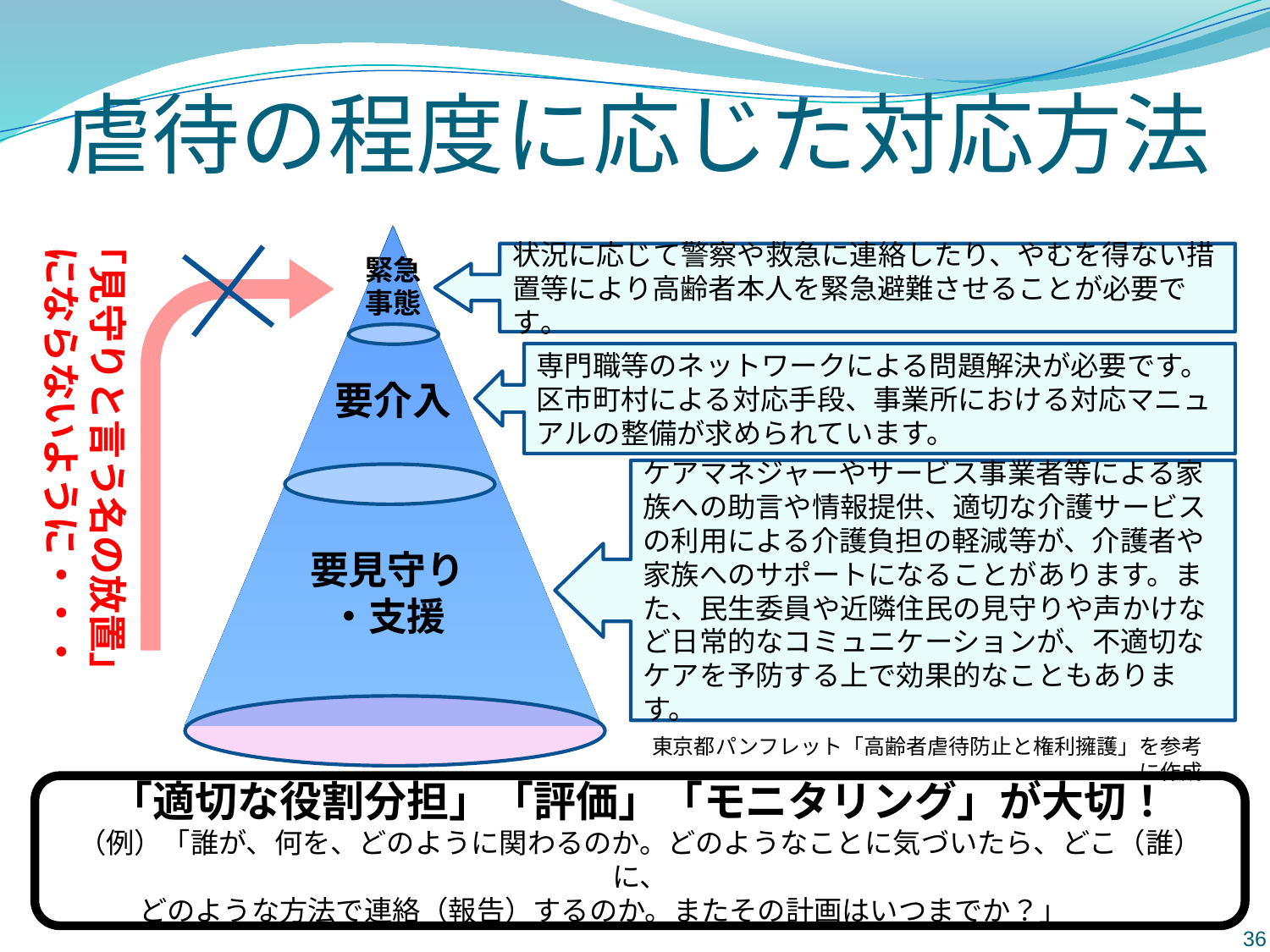

# 虐待の程度に応じた対応方法
「見守りと言う名の放置」にならないように・・・

状況に応じて警察や救急に連絡したり、やむを得ない措置等により高齢者本人を緊急避難させることが必要です。
緊急
事態

専門職等のネットワークによる問題解決が必要です。区市町村による対応手段、事業所における対応マニュアルの整備が求められています。
要介入
ケアマネジャーやサービス事業者等による家族への助言や情報提供、適切な介護サービスの利用による介護負担の軽減等が、介護者や家族へのサポートになることがあります。また、民生委員や近隣住民の見守りや声かけなど日常的なコミュニケーションが、不適切なケアを予防する上で効果的なこともあります。

要見守り
・支援

東京都パンフレット「高齢者虐待防止と権利擁護」を参考に作成
「適切な役割分担」「評価」「モニタリング」が大切！
（例）「誰が、何を、どのように関わるのか。どのようなことに気づいたら、どこ（誰）に、
　　　どのような方法で連絡（報告）するのか。またその計画はいつまでか？」
36